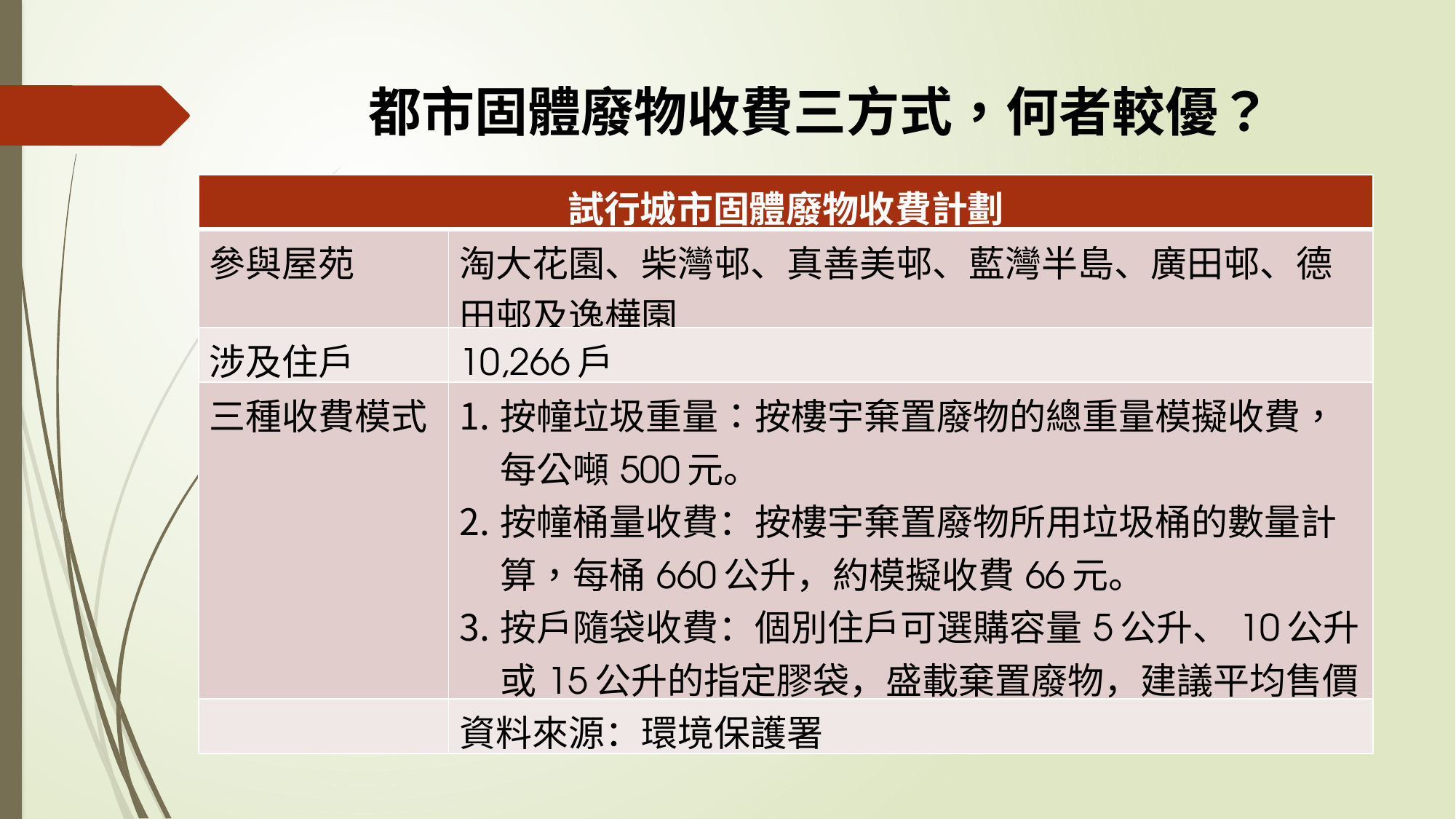

都市固體廢物收費三方式，何者較優？
| 試行城市固體廢物收費計劃 |  |
| --- | --- |
| 參與屋苑 | 淘大花園、柴灣邨、真善美邨、藍灣半島、廣田邨、德田邨及逸樺園 |
| 涉及住戶 | 10,266戶 |
| 三種收費模式 | 按幢垃圾重量：按樓宇棄置廢物的總重量模擬收費，每公噸500元。 按幢桶量收費：按樓宇棄置廢物所用垃圾桶的數量計算，每桶660公升，約模擬收費66元。 按戶隨袋收費：個別住戶可選購容量5公升、10公升或15公升的指定膠袋，盛載棄置廢物，建議平均售價分別為5毫、1元及1.5元。 |
|  | 資料來源：環境保護署 |